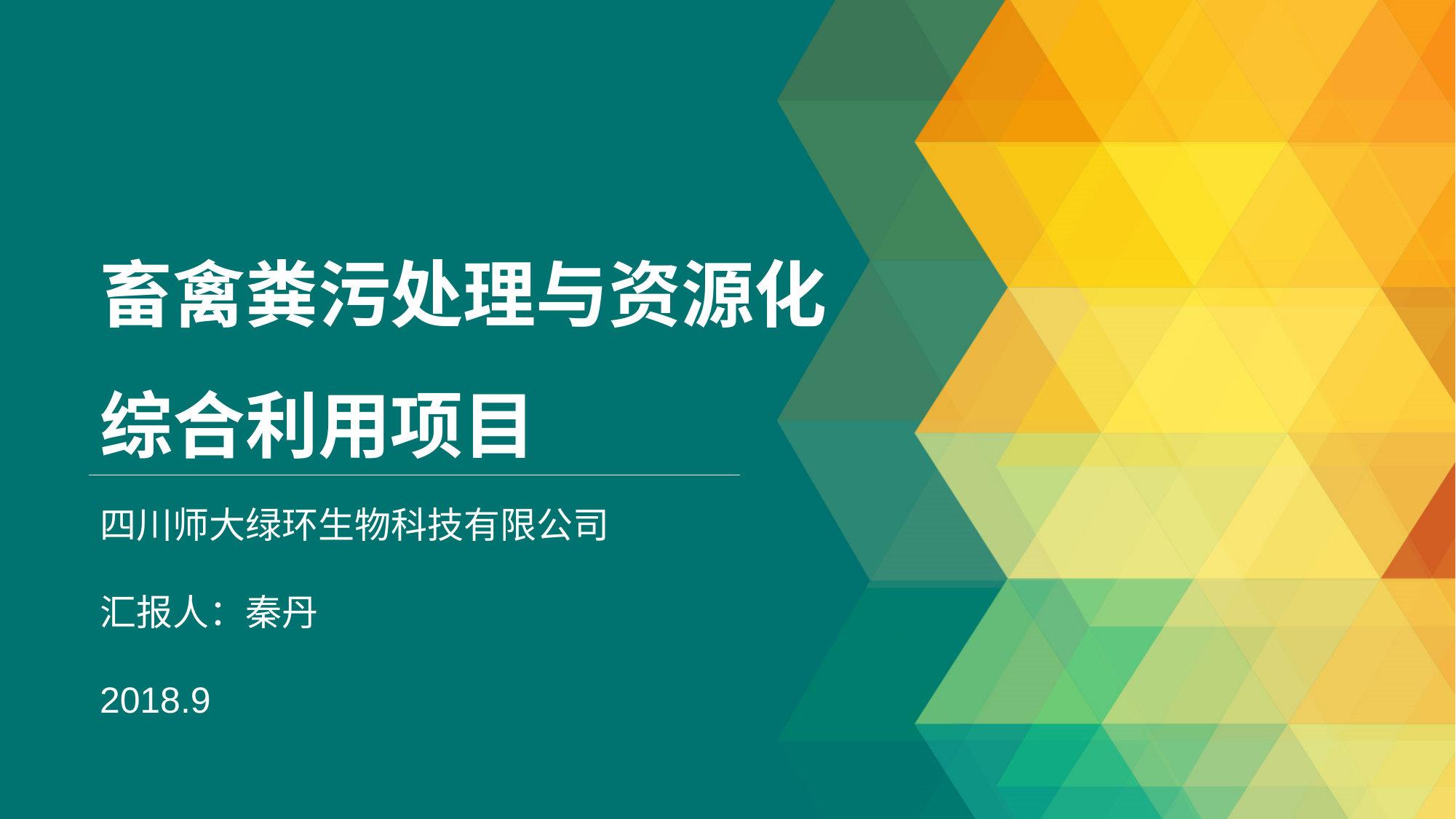

畜禽粪污处理与资源化
综合利用项目
四川师大绿环生物科技有限公司

汇报人：秦丹

2018.9